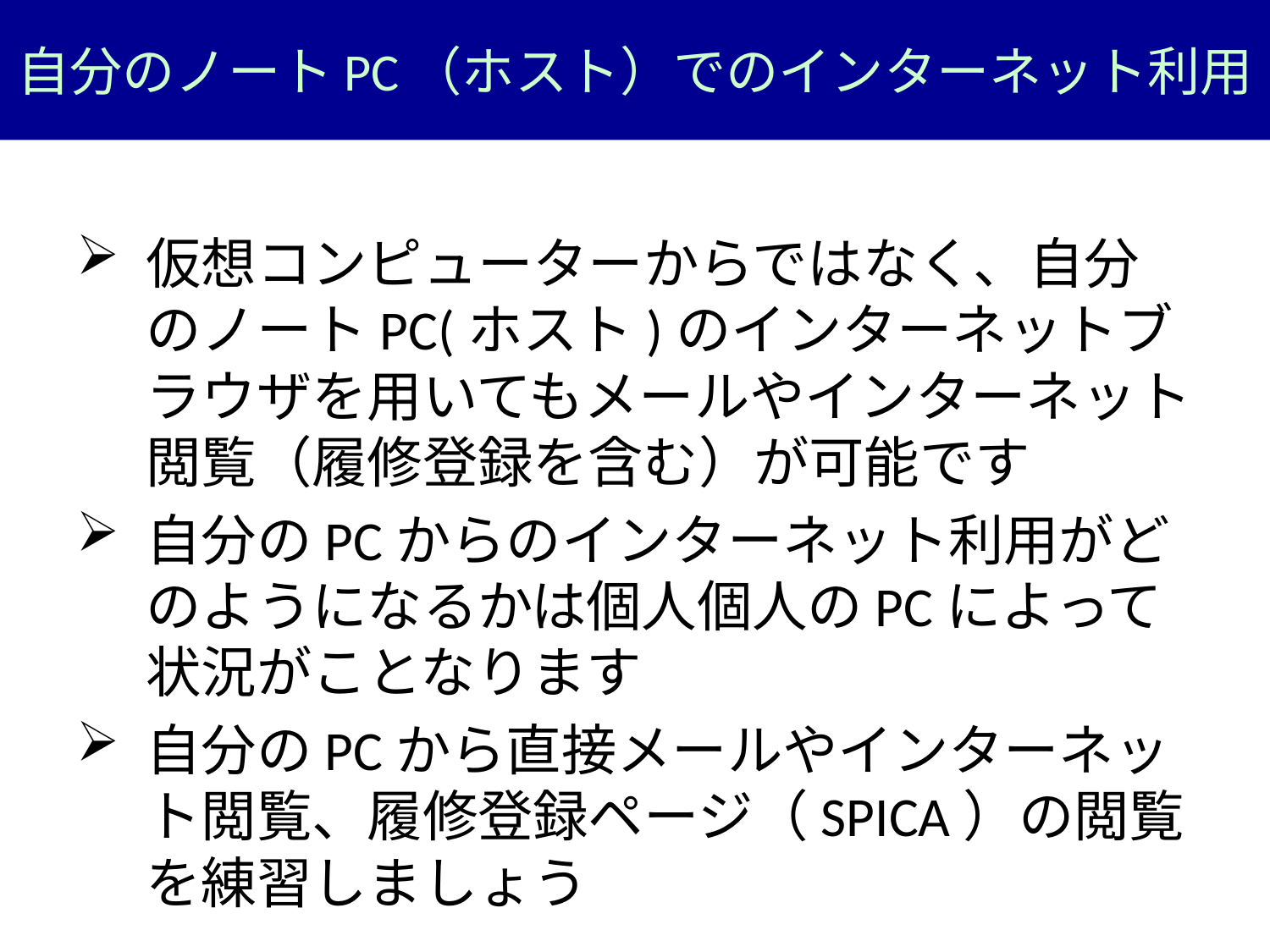

# 自分のノートPC（ホスト）でのインターネット利用
仮想コンピューターからではなく、自分のノートPC(ホスト)のインターネットブラウザを用いてもメールやインターネット閲覧（履修登録を含む）が可能です
自分のPCからのインターネット利用がどのようになるかは個人個人のPCによって状況がことなります
自分のPCから直接メールやインターネット閲覧、履修登録ページ（SPICA）の閲覧を練習しましょう